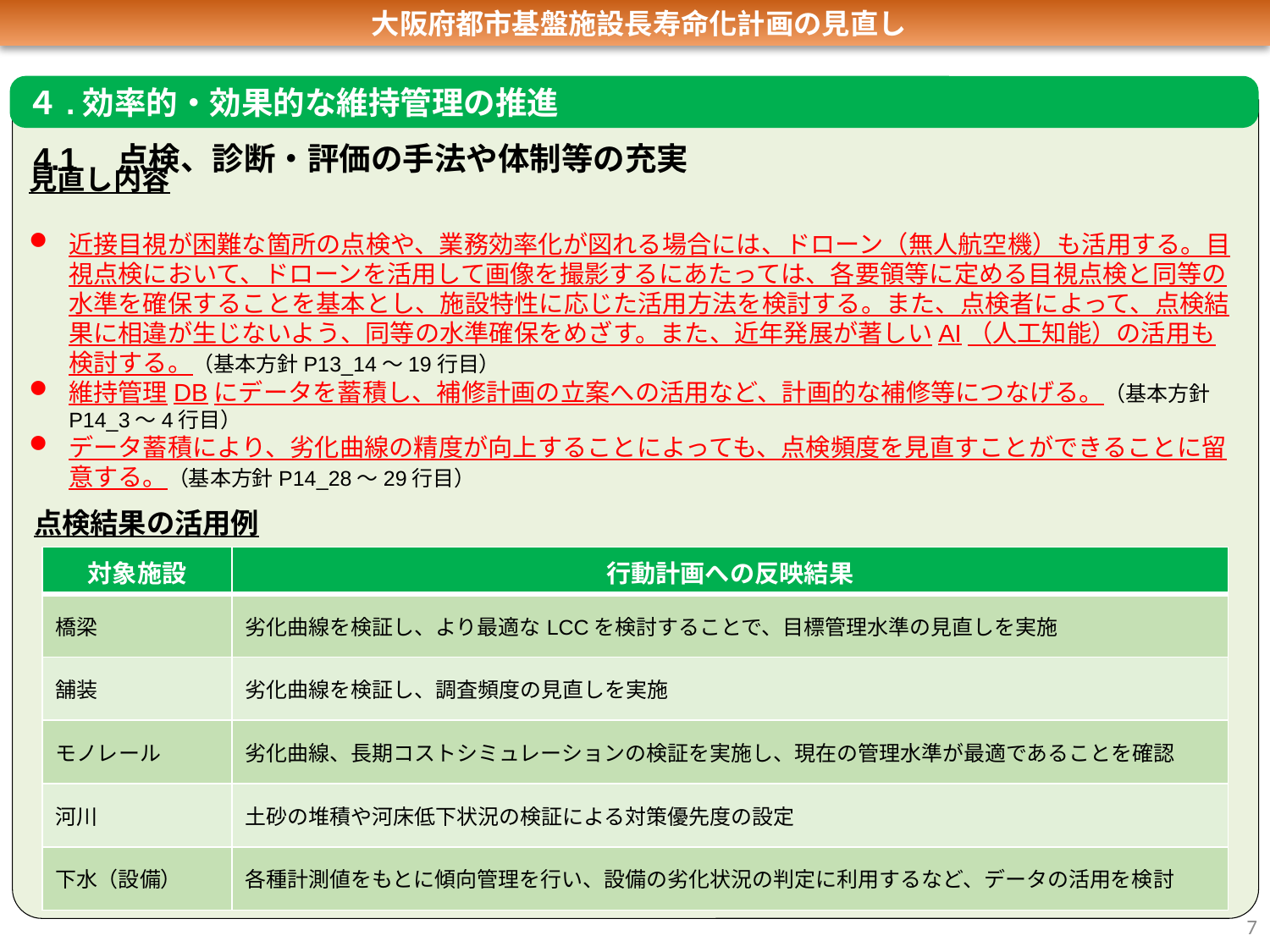

大阪府都市基盤施設長寿命化計画の見直し
４.効率的・効果的な維持管理の推進

4.1　点検、診断・評価の手法や体制等の充実

見直し内容

近接目視が困難な箇所の点検や、業務効率化が図れる場合には、ドローン（無人航空機）も活用する。目視点検において、ドローンを活用して画像を撮影するにあたっては、各要領等に定める目視点検と同等の水準を確保することを基本とし、施設特性に応じた活用方法を検討する。また、点検者によって、点検結果に相違が生じないよう、同等の水準確保をめざす。また、近年発展が著しいAI（人工知能）の活用も検討する。（基本方針P13_14～19行目）
維持管理DBにデータを蓄積し、補修計画の立案への活用など、計画的な補修等につなげる。（基本方針P14_3～4行目）
データ蓄積により、劣化曲線の精度が向上することによっても、点検頻度を見直すことができることに留意する。（基本方針P14_28～29行目）
点検結果の活用例
| 対象施設 | 行動計画への反映結果 |
| --- | --- |
| 橋梁 | 劣化曲線を検証し、より最適なLCCを検討することで、目標管理水準の見直しを実施 |
| 舗装 | 劣化曲線を検証し、調査頻度の見直しを実施 |
| モノレール | 劣化曲線、長期コストシミュレーションの検証を実施し、現在の管理水準が最適であることを確認 |
| 河川 | 土砂の堆積や河床低下状況の検証による対策優先度の設定 |
| 下水（設備） | 各種計測値をもとに傾向管理を行い、設備の劣化状況の判定に利用するなど、データの活用を検討 |
7